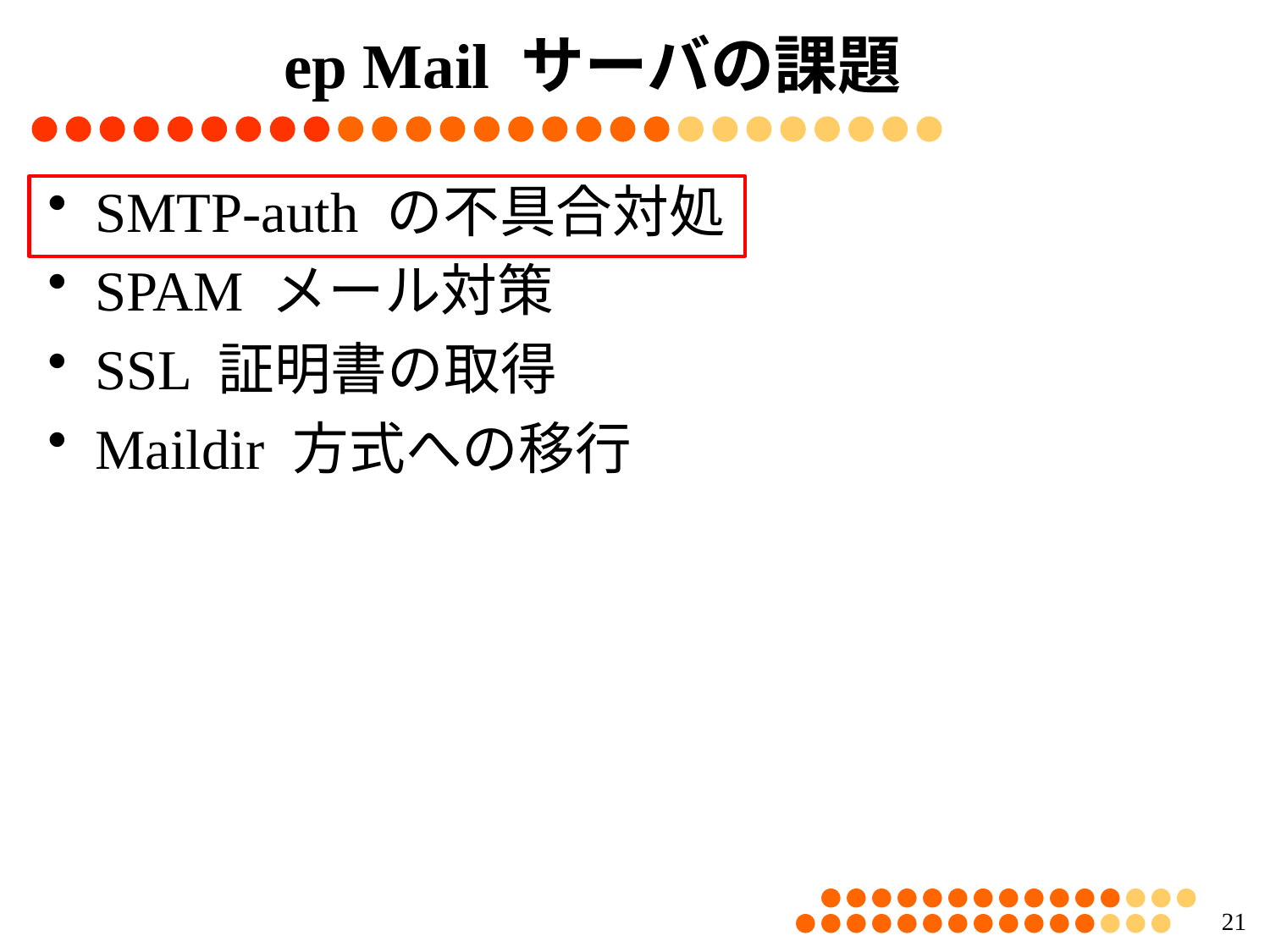

# ep Mail サーバの課題
SMTP-auth の不具合対処
SPAM メール対策
SSL 証明書の取得
Maildir 方式への移行

21